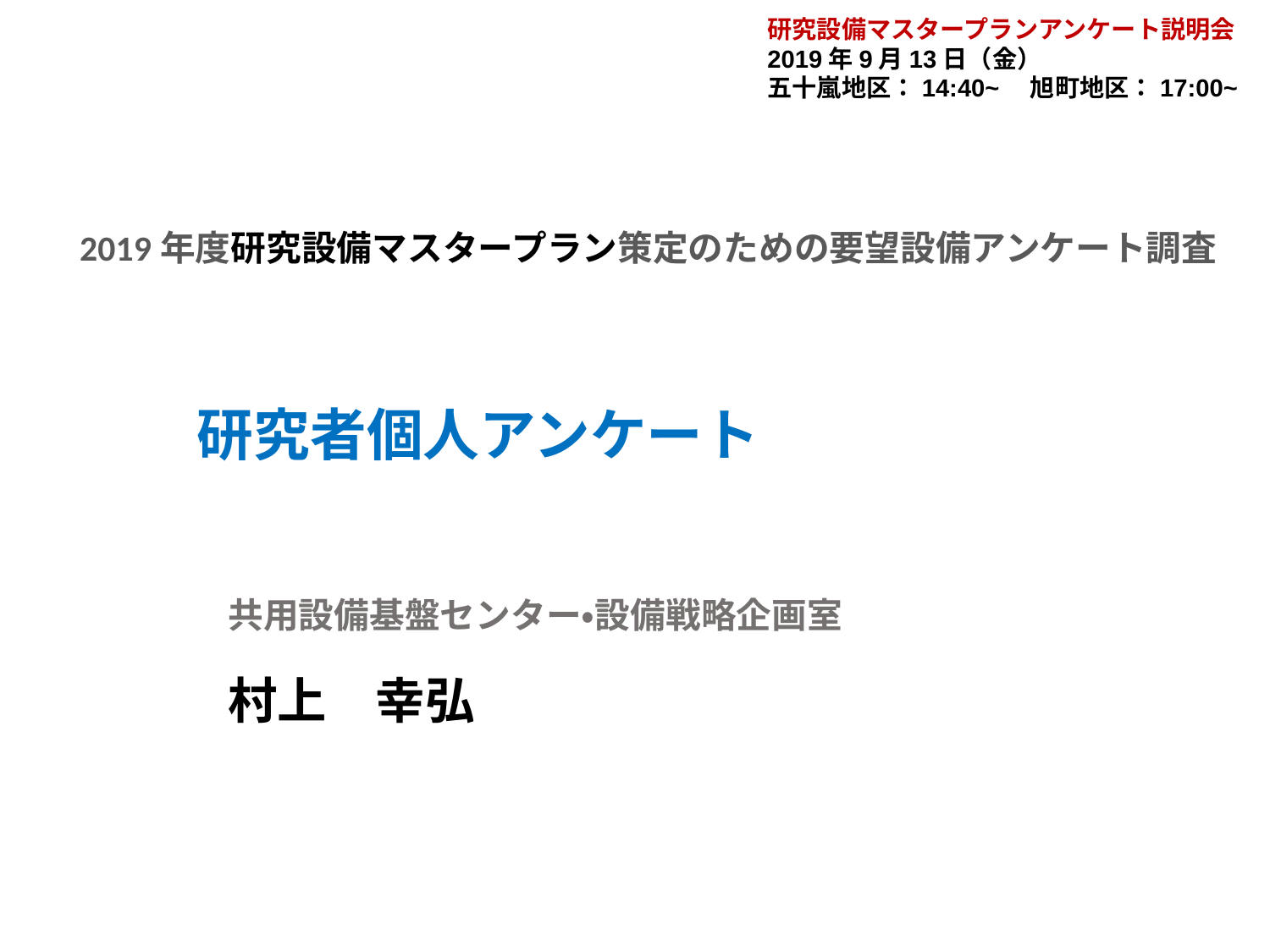

研究設備マスタープランアンケート説明会
2019年9月13日（金）
五十嵐地区：14:40~　旭町地区：17:00~
2019年度研究設備マスタープラン策定のための要望設備アンケート調査
研究者個人アンケート
共用設備基盤センター・設備戦略企画室
村上　幸弘